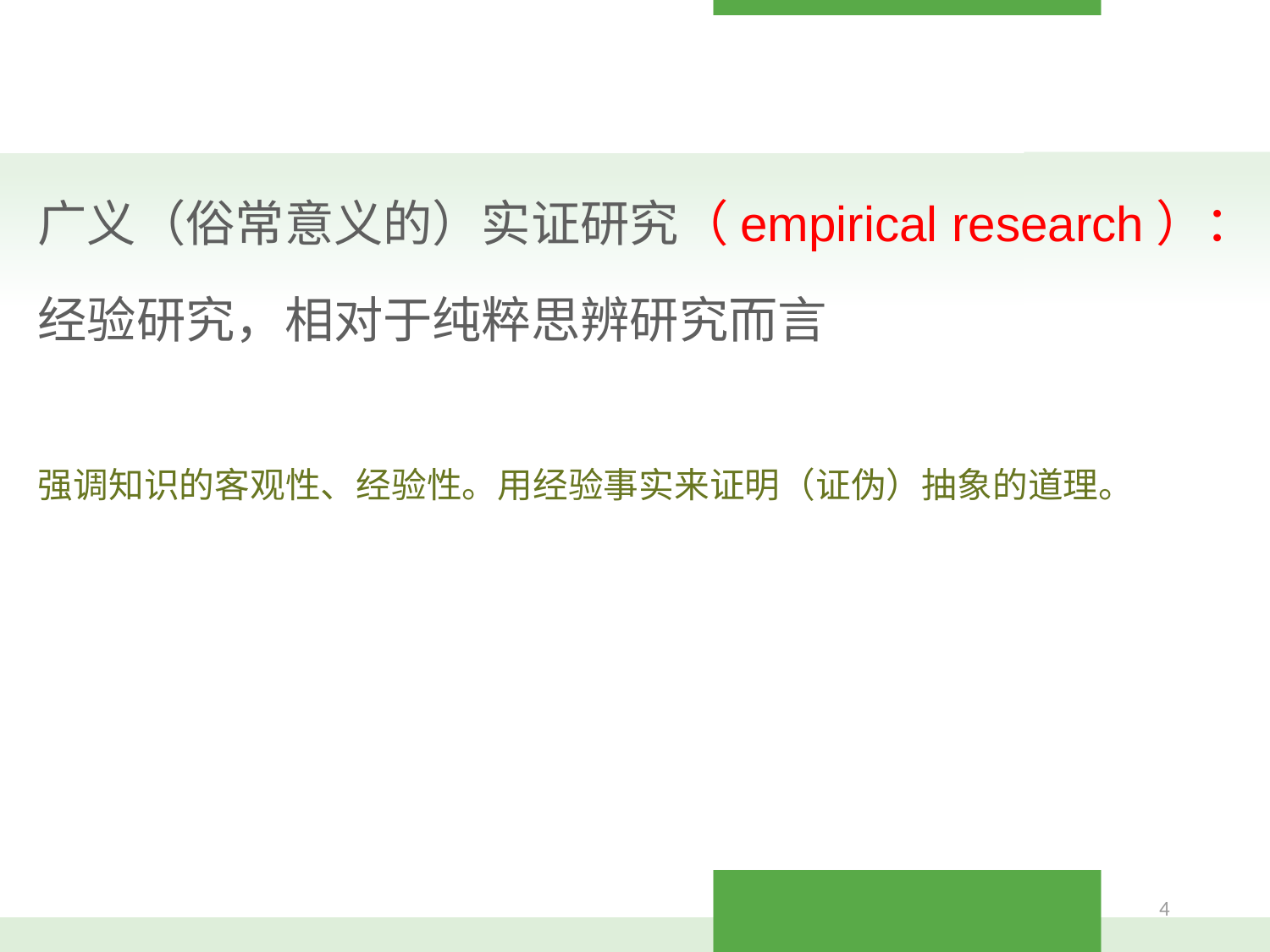

#
广义（俗常意义的）实证研究（empirical research）：
经验研究，相对于纯粹思辨研究而言

强调知识的客观性、经验性。用经验事实来证明（证伪）抽象的道理。

4